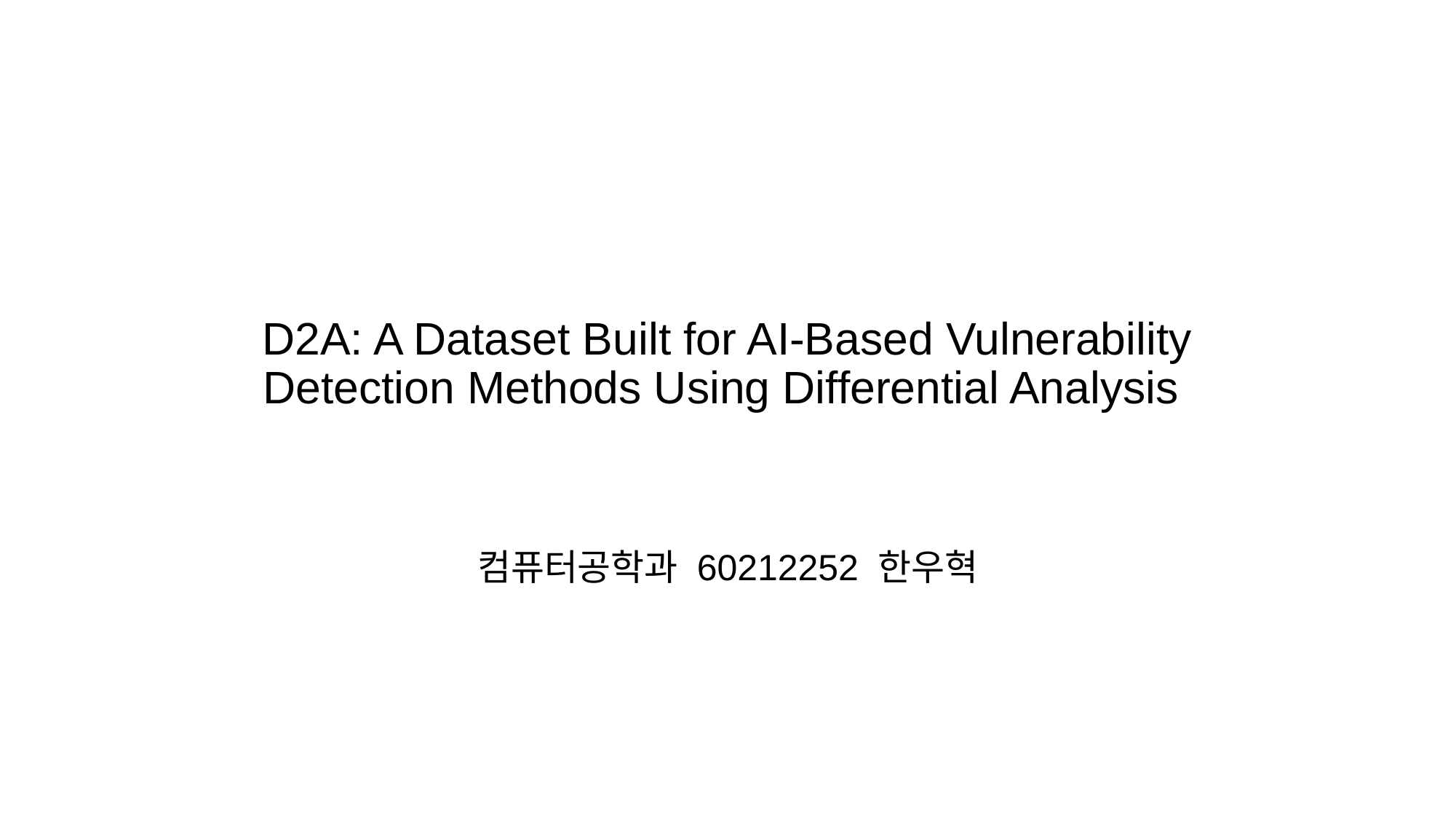

# D2A: A Dataset Built for AI-Based Vulnerability Detection Methods Using Differential Analysis

컴퓨터공학과 60212252 한우혁